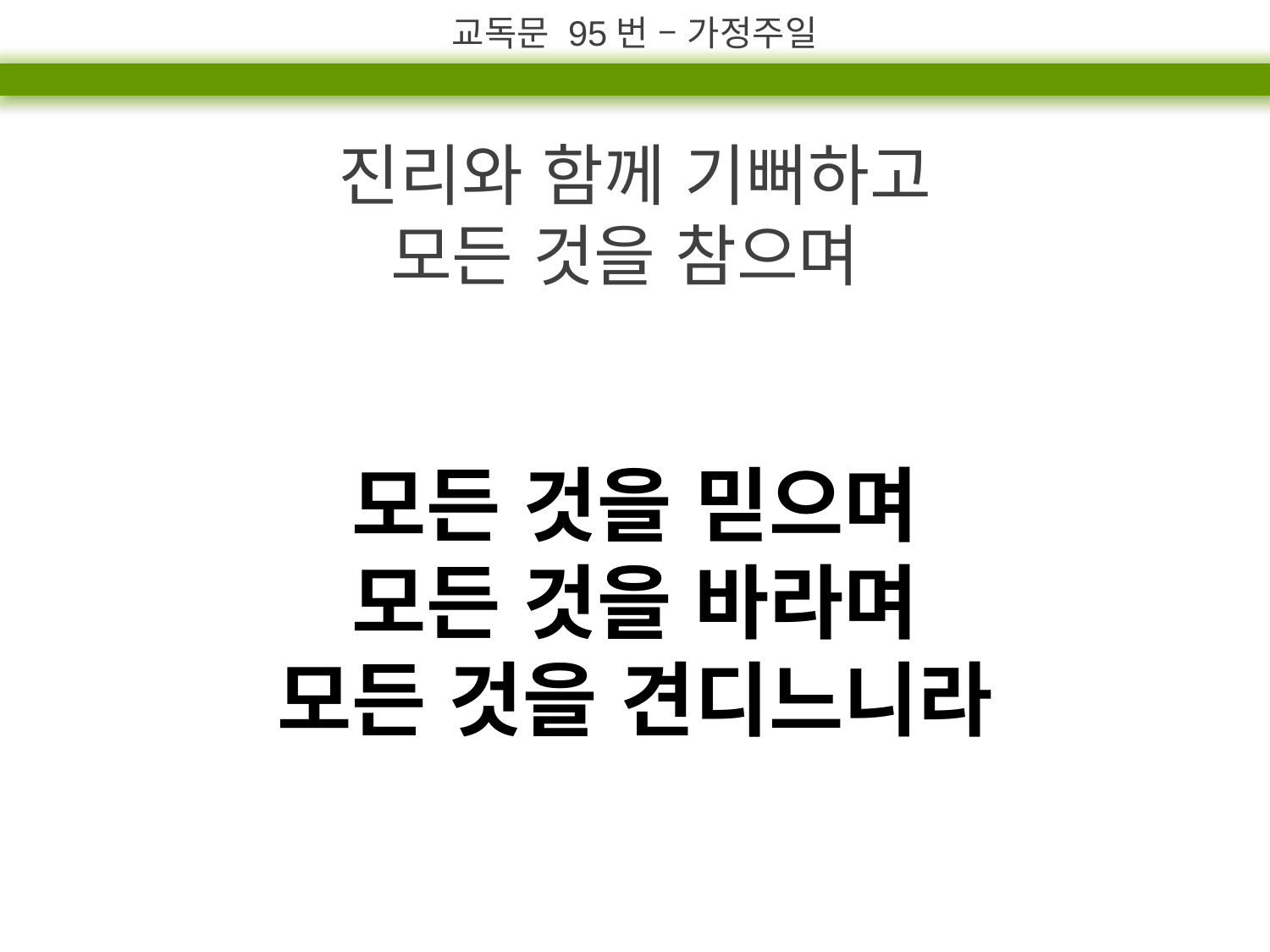

교독문 95번 – 가정주일

진리와 함께 기뻐하고
모든 것을 참으며
모든 것을 믿으며
모든 것을 바라며
모든 것을 견디느니라